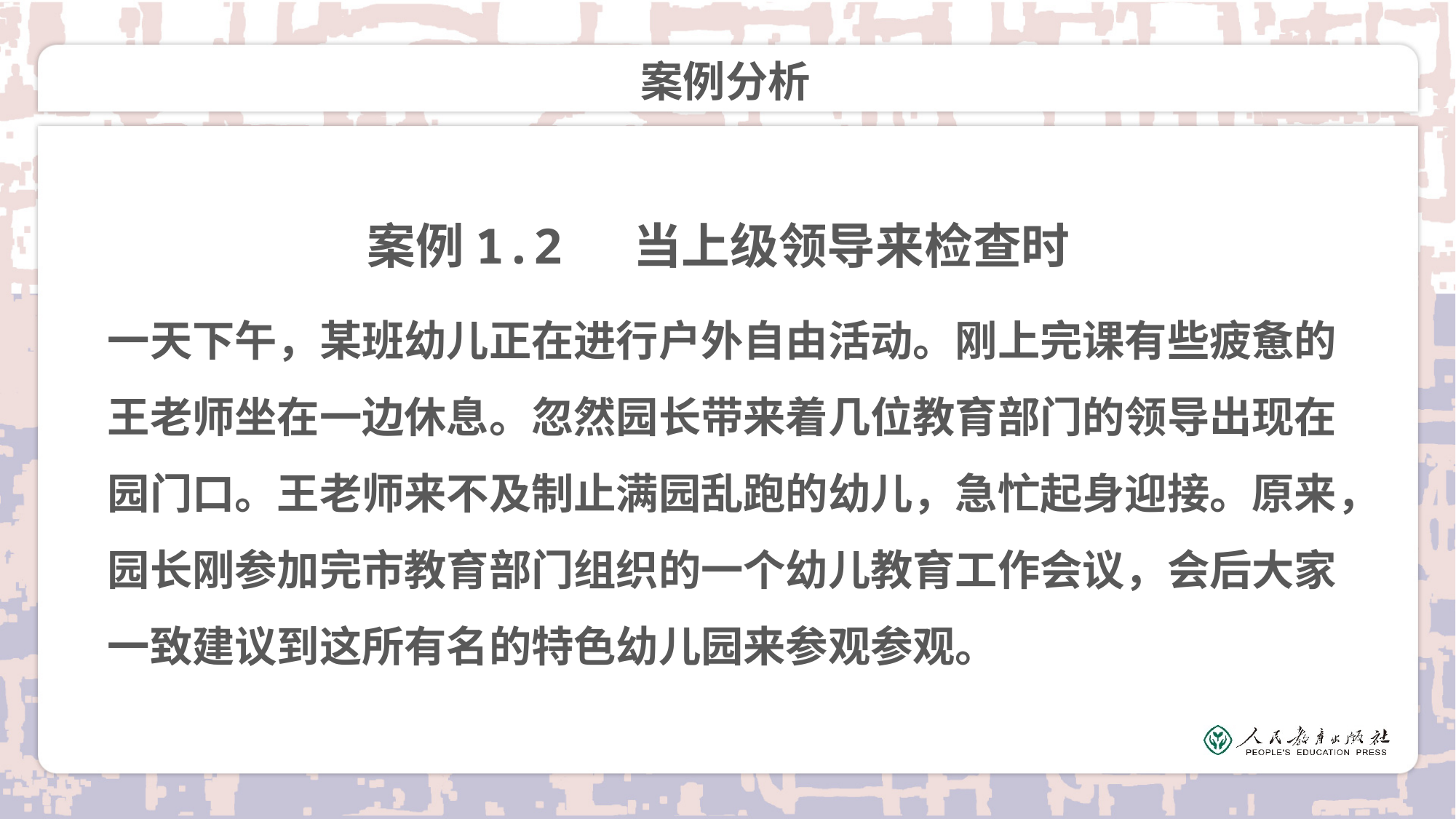

# 案例分析
案例1.2  当上级领导来检查时
一天下午，某班幼儿正在进行户外自由活动。刚上完课有些疲惫的王老师坐在一边休息。忽然园长带来着几位教育部门的领导出现在园门口。王老师来不及制止满园乱跑的幼儿，急忙起身迎接。原来，园长刚参加完市教育部门组织的一个幼儿教育工作会议，会后大家一致建议到这所有名的特色幼儿园来参观参观。